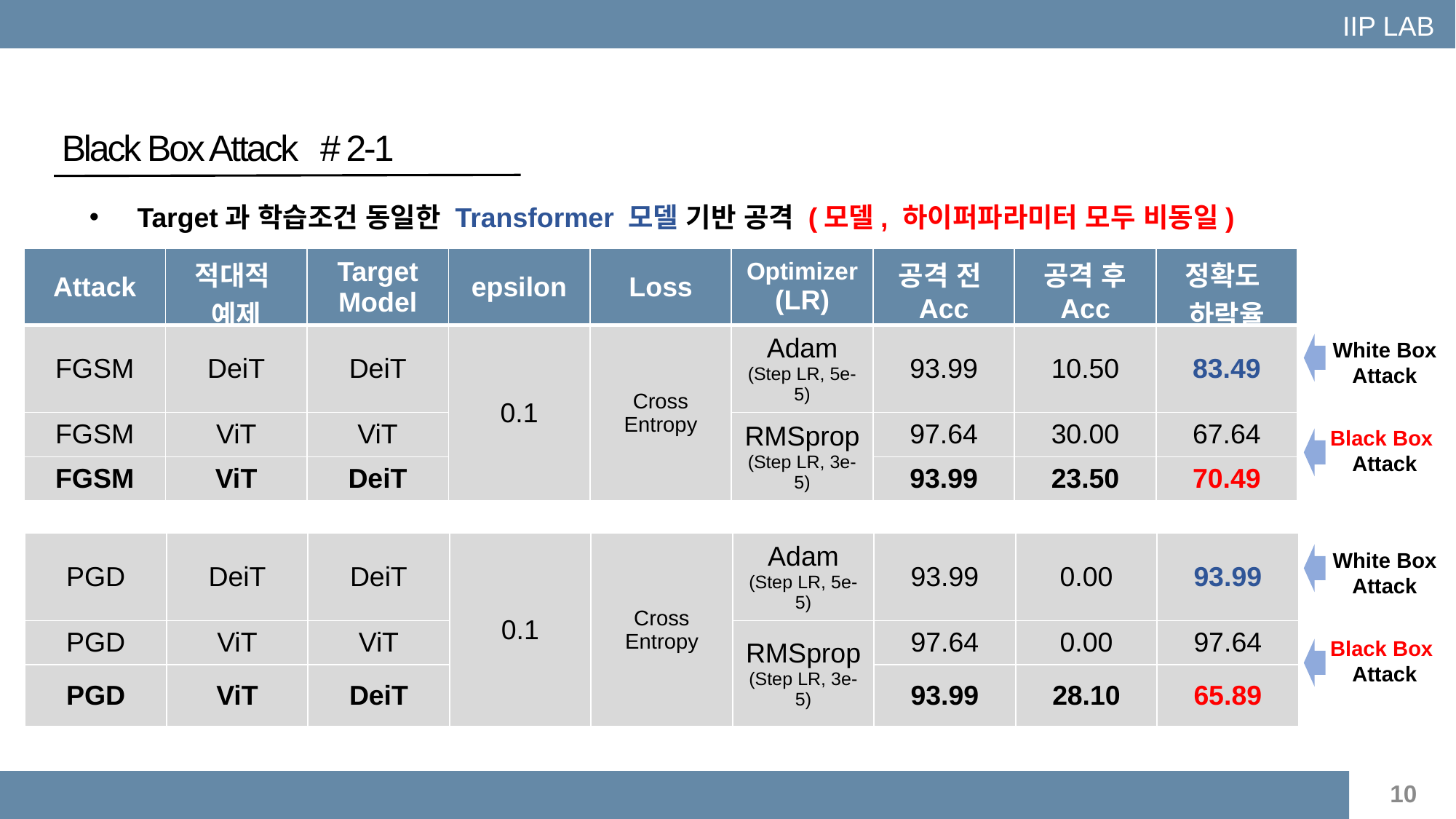

IIP LAB
Black Box Attack   # 2-1

Target과 학습조건 동일한 Transformer 모델 기반 공격 (모델, 하이퍼파라미터 모두 비동일)

| Attack | 적대적 예제 | Target Model | epsilon | Loss | Optimizer (LR) | 공격 전 Acc | 공격 후 Acc | 정확도 하락율 |
| --- | --- | --- | --- | --- | --- | --- | --- | --- |
| FGSM | DeiT | DeiT | 0.1 | Cross Entropy | Adam (Step LR, 5e-5) | 93.99 | 10.50 | 83.49 |
| FGSM | ViT | ViT | 0.1 | Cross Entropy | RMSprop (Step LR, 3e-5) | 97.64 | 30.00 | 67.64 |
| FGSM | ViT | DeiT | 0.1 | Cross Entropy | RMSprop (Step LR, 3e-5) | 93.99 | 23.50 | 70.49 |
White Box
Attack

Black Box
Attack

| PGD | DeiT | DeiT | 0.1 | Cross Entropy | Adam (Step LR, 5e-5) | 93.99 | 0.00 | 93.99 |
| --- | --- | --- | --- | --- | --- | --- | --- | --- |
| PGD | ViT | ViT | 0.1 | Cross Entropy | RMSprop (Step LR, 3e-5) | 97.64 | 0.00 | 97.64 |
| PGD | ViT | DeiT | 0.1 | Cross Entropy | RMSprop (Step LR, 3e-5) | 93.99 | 28.10 | 65.89 |
White Box
Attack

Black Box
Attack

10